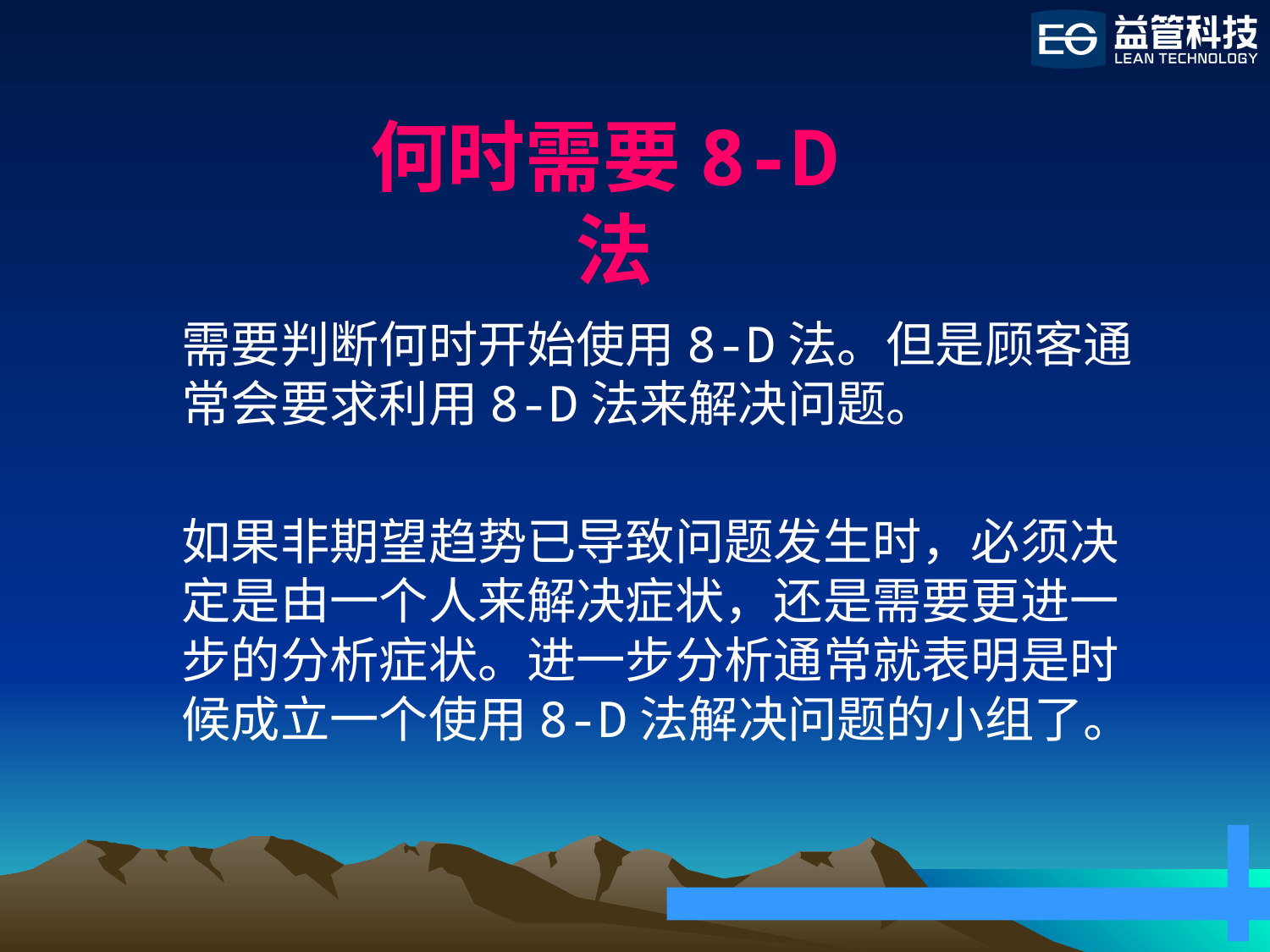

何时需要8-D法
需要判断何时开始使用8-D法。但是顾客通常会要求利用8-D法来解决问题。

如果非期望趋势已导致问题发生时，必须决定是由一个人来解决症状，还是需要更进一步的分析症状。进一步分析通常就表明是时候成立一个使用8-D法解决问题的小组了。